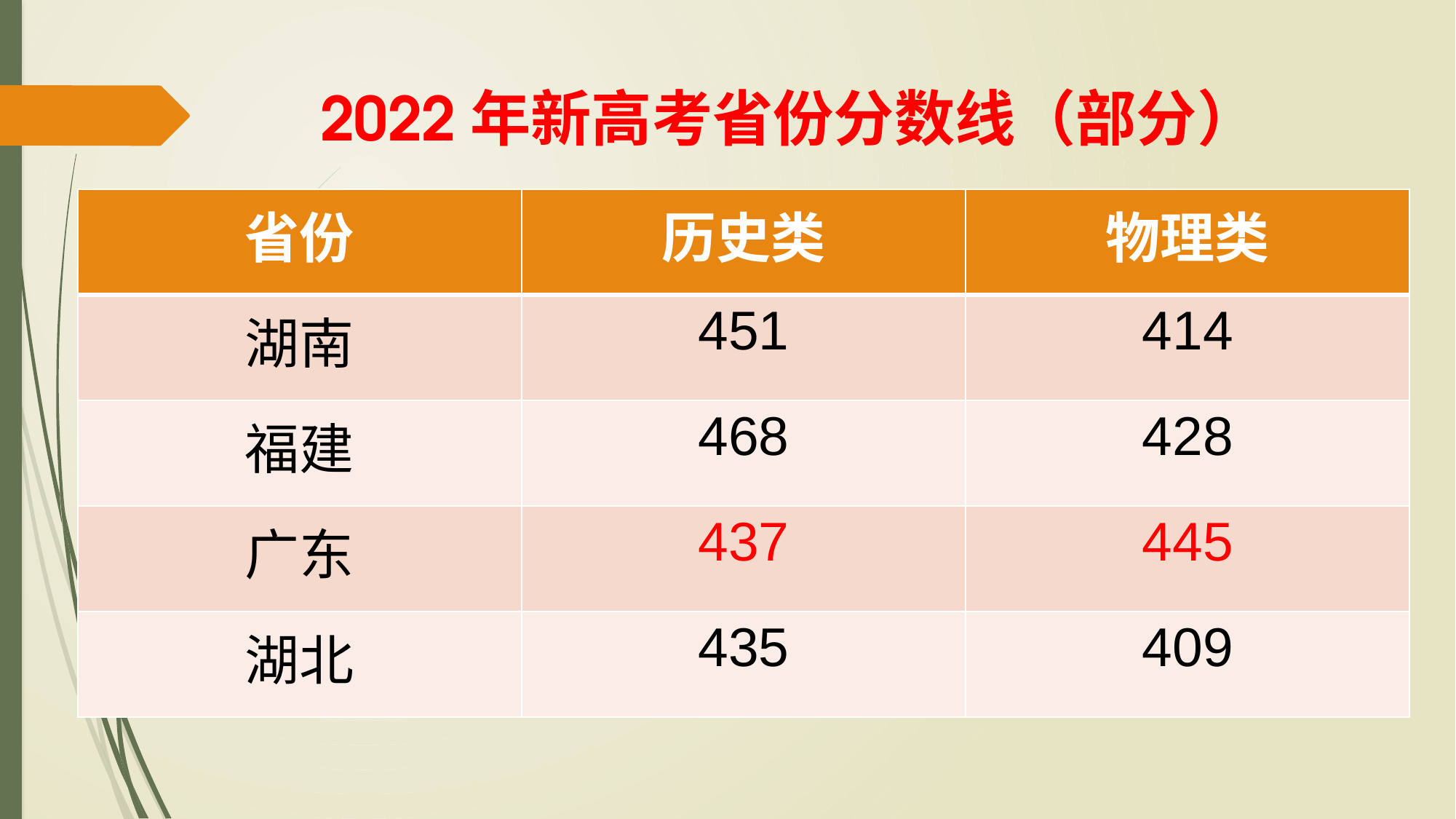

# 2022年新高考省份分数线（部分）
| 省份 | 历史类 | 物理类 |
| --- | --- | --- |
| 湖南 | 451 | 414 |
| 福建 | 468 | 428 |
| 广东 | 437 | 445 |
| 湖北 | 435 | 409 |